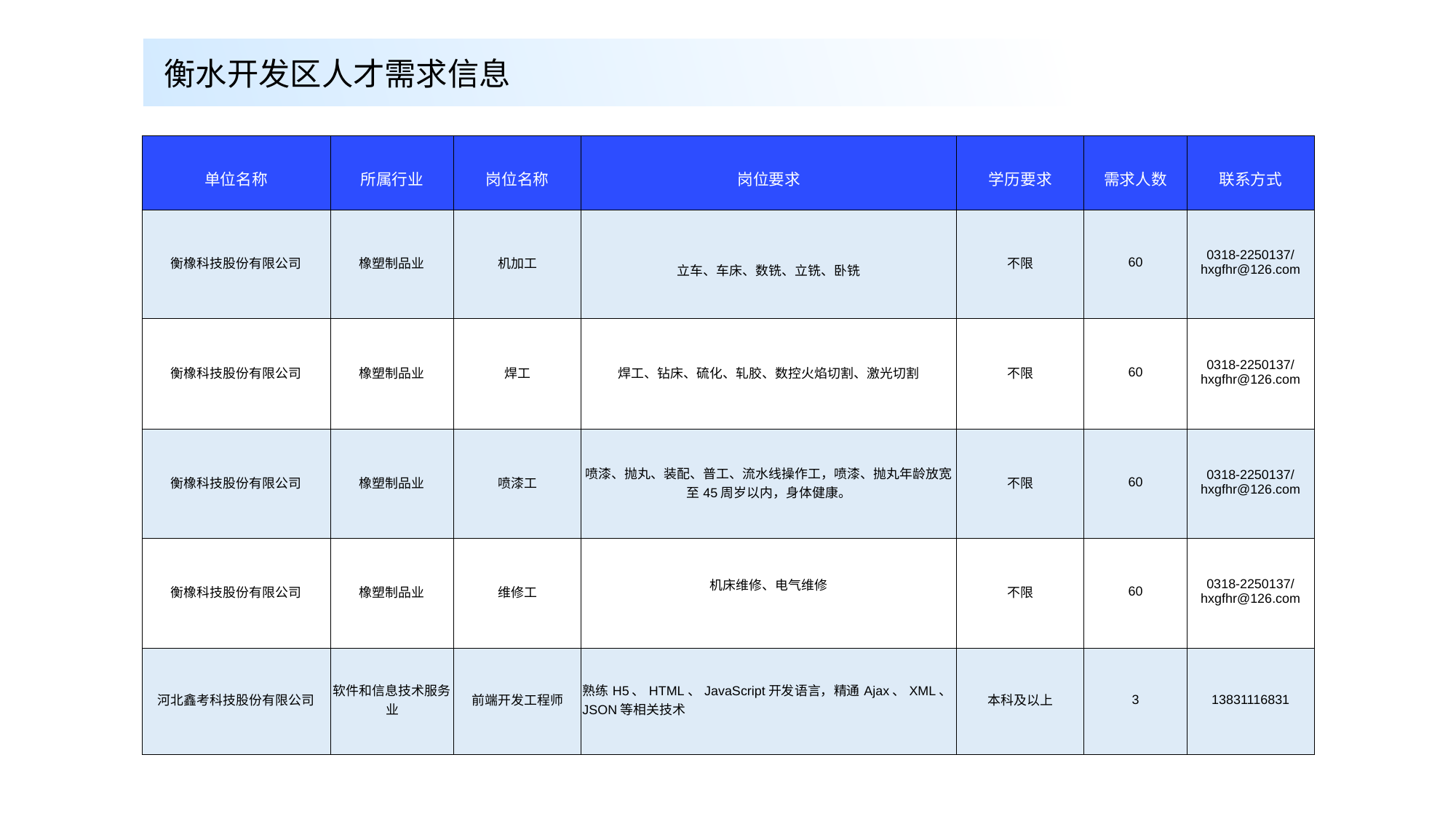

衡水开发区人才需求信息
| 单位名称 | 所属行业 | 岗位名称 | 岗位要求 | 学历要求 | 需求人数 | 联系方式 |
| --- | --- | --- | --- | --- | --- | --- |
| 衡橡科技股份有限公司 | 橡塑制品业 | 机加工 | 立车、车床、数铣、立铣、卧铣 | 不限 | 60 | 0318-2250137/ hxgfhr@126.com |
| 衡橡科技股份有限公司 | 橡塑制品业 | 焊工 | 焊工、钻床、硫化、轧胶、数控火焰切割、激光切割 | 不限 | 60 | 0318-2250137/ hxgfhr@126.com |
| 衡橡科技股份有限公司 | 橡塑制品业 | 喷漆工 | 喷漆、抛丸、装配、普工、流水线操作工，喷漆、抛丸年龄放宽至45周岁以内，身体健康。 | 不限 | 60 | 0318-2250137/ hxgfhr@126.com |
| 衡橡科技股份有限公司 | 橡塑制品业 | 维修工 | 机床维修、电气维修 | 不限 | 60 | 0318-2250137/ hxgfhr@126.com |
| 河北鑫考科技股份有限公司 | 软件和信息技术服务业 | 前端开发工程师 | 熟练H5、HTML、JavaScript开发语言，精通Ajax、XML、JSON等相关技术 | 本科及以上 | 3 | 13831116831 |
4